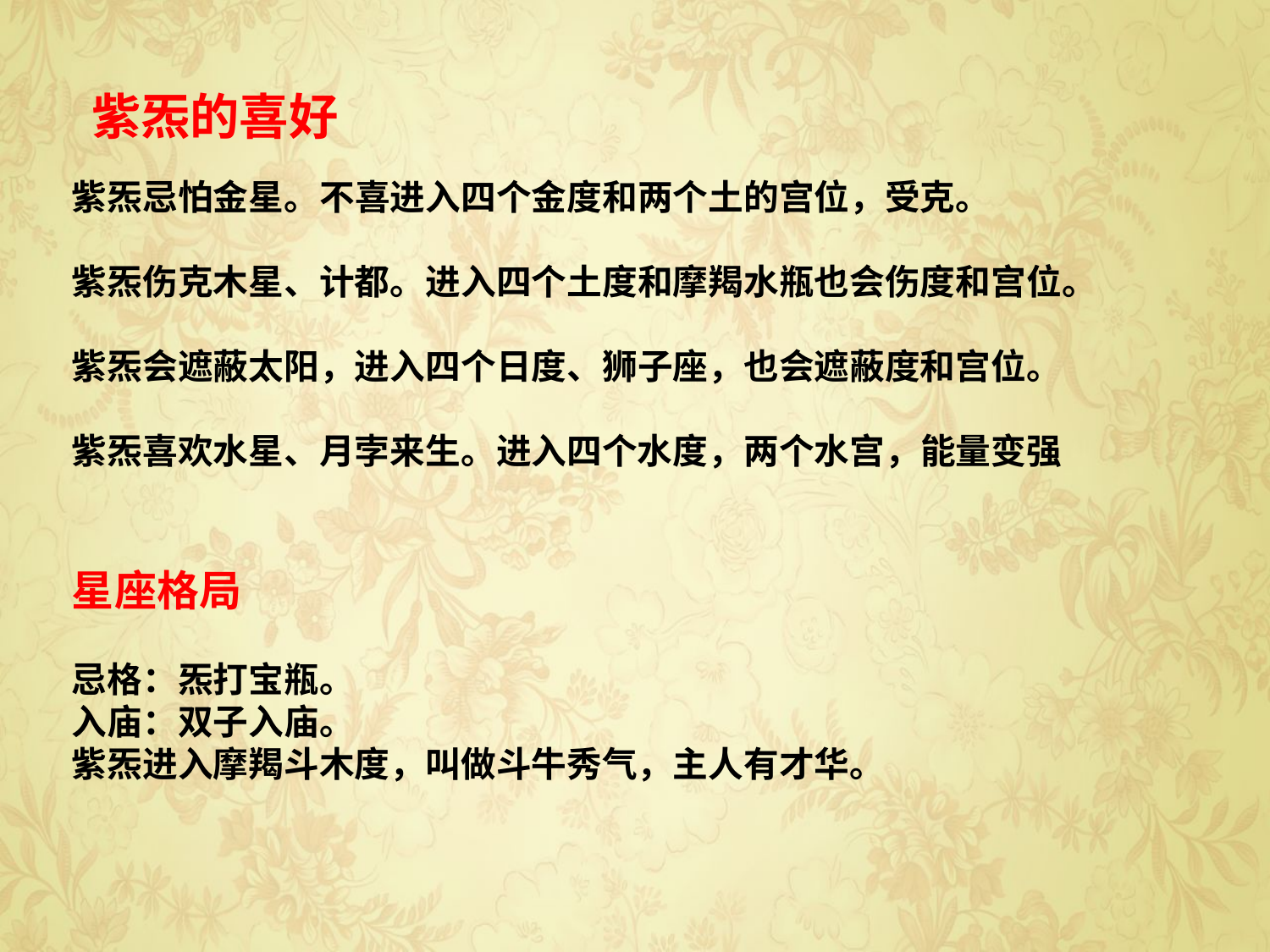

紫炁的喜好
紫炁忌怕金星。不喜进入四个金度和两个土的宫位，受克。

紫炁伤克木星、计都。进入四个土度和摩羯水瓶也会伤度和宫位。

紫炁会遮蔽太阳，进入四个日度、狮子座，也会遮蔽度和宫位。

紫炁喜欢水星、月孛来生。进入四个水度，两个水宫，能量变强

星座格局

忌格：炁打宝瓶。
入庙：双子入庙。
紫炁进入摩羯斗木度，叫做斗牛秀气，主人有才华。